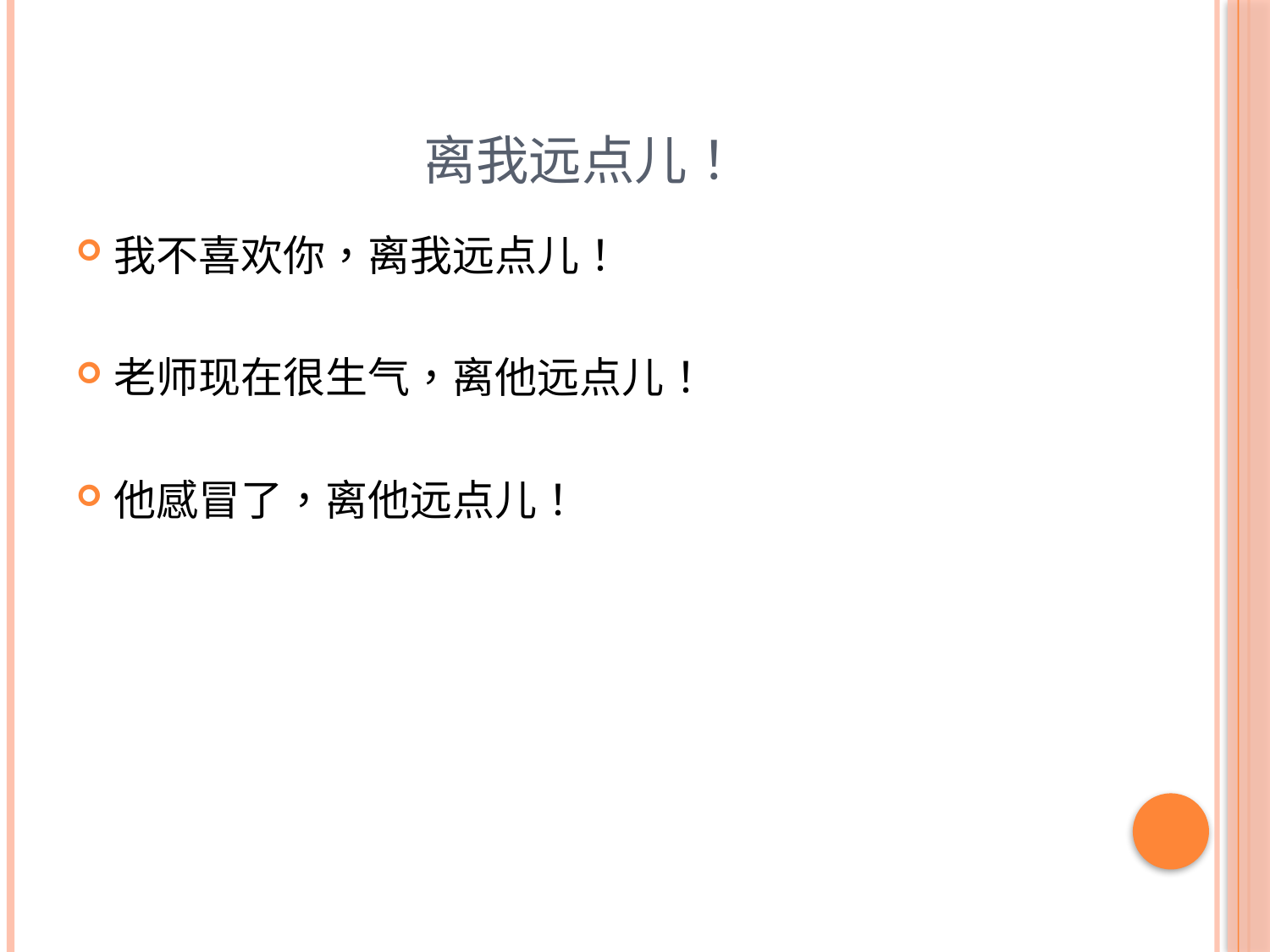

# 离我远点儿！
我不喜欢你，离我远点儿！

老师现在很生气，离他远点儿！

他感冒了，离他远点儿！